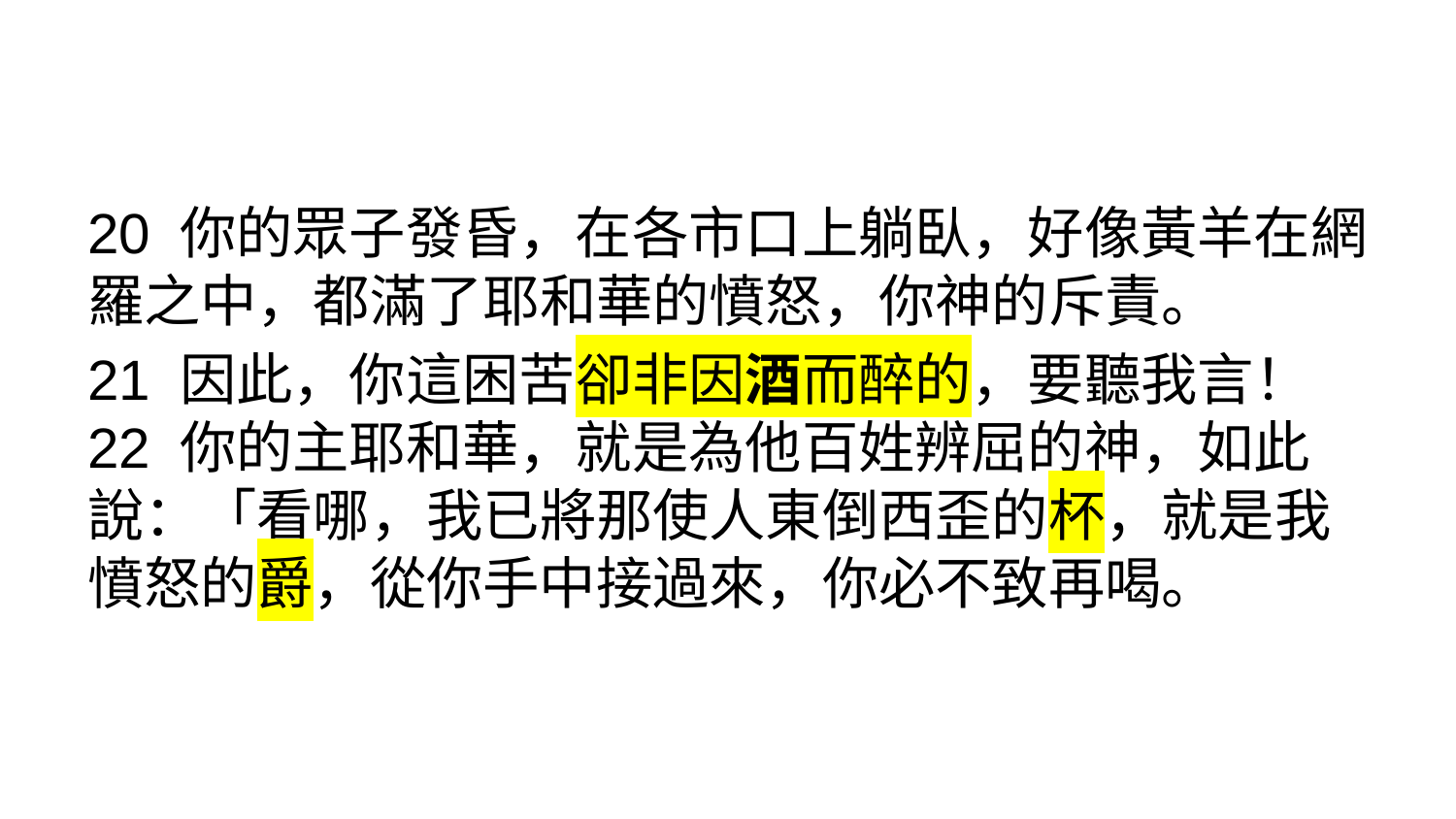

#
20 你的眾子發昏，在各市口上躺臥，好像黃羊在網羅之中，都滿了耶和華的憤怒，你神的斥責。
21 因此，你這困苦卻非因酒而醉的，要聽我言！ 22 你的主耶和華，就是為他百姓辨屈的神，如此說：「看哪，我已將那使人東倒西歪的杯，就是我憤怒的爵，從你手中接過來，你必不致再喝。